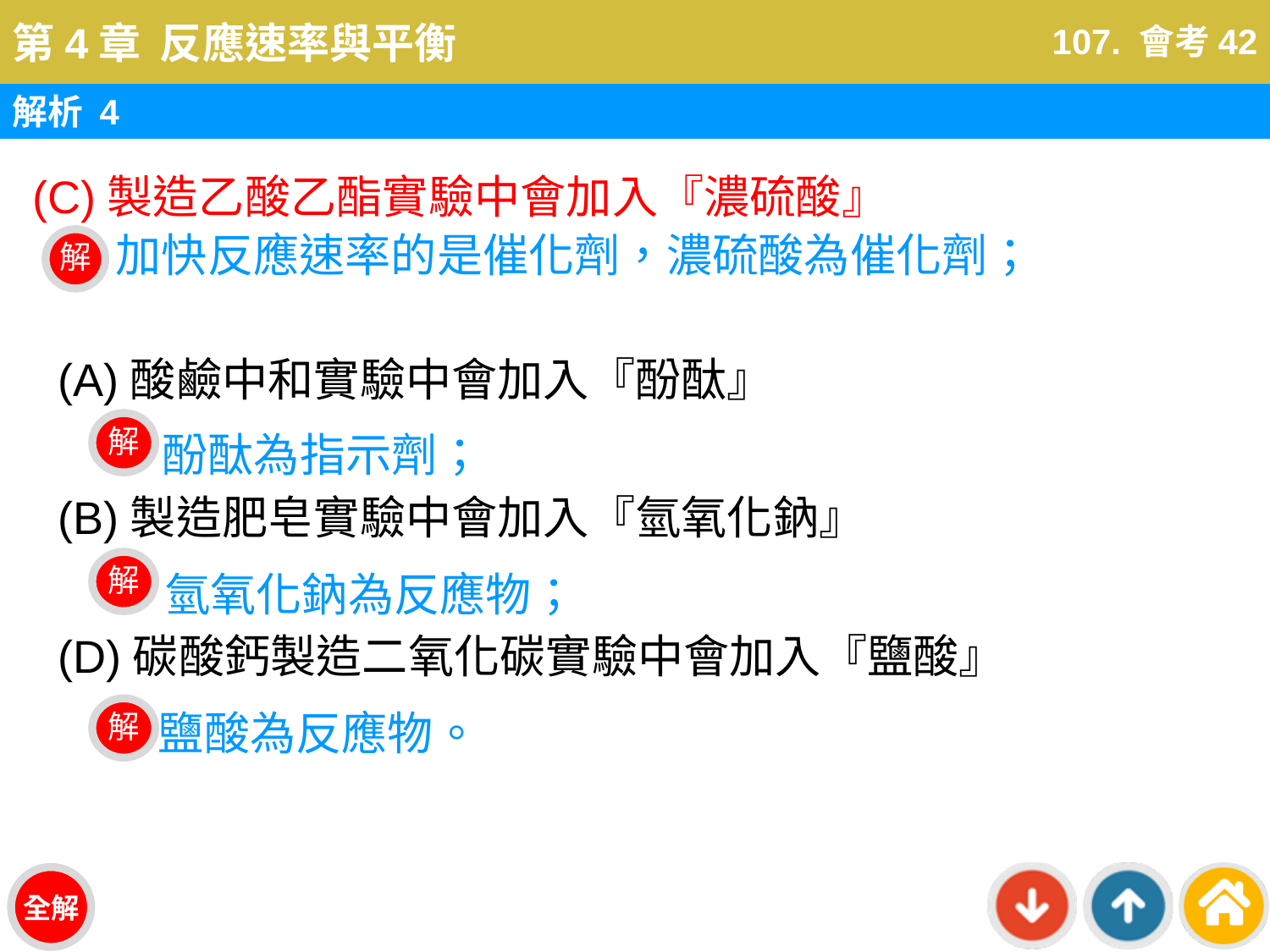

107. 會考42
解析 4
(C)製造乙酸乙酯實驗中會加入『濃硫酸』
加快反應速率的是催化劑，濃硫酸為催化劑；
解
(A)酸鹼中和實驗中會加入『酚酞』

(B)製造肥皂實驗中會加入『氫氧化鈉』

(D)碳酸鈣製造二氧化碳實驗中會加入『鹽酸』
酚酞為指示劑；
解
氫氧化鈉為反應物；
解
鹽酸為反應物。
解
全解